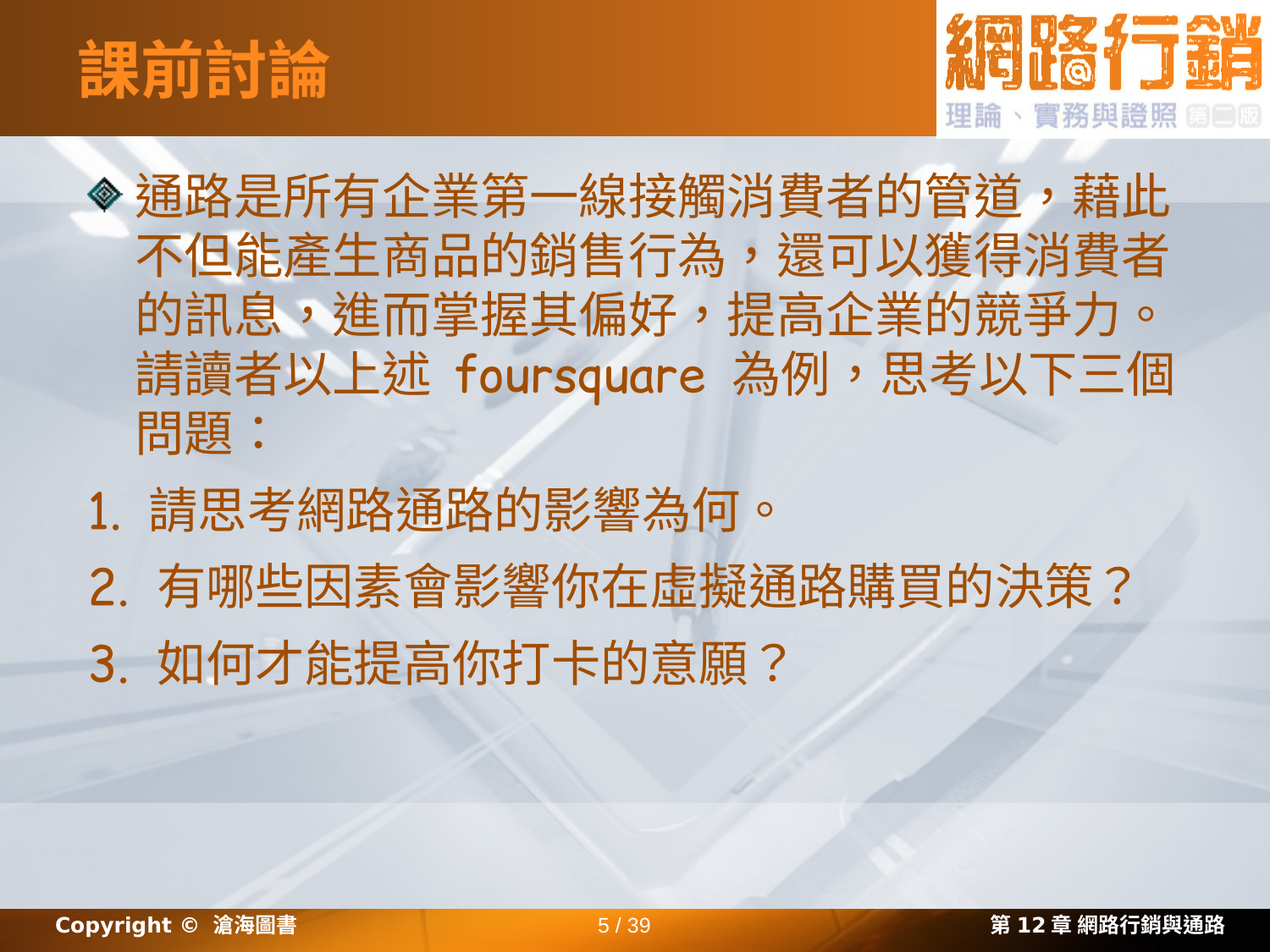

# 課前討論
通路是所有企業第一線接觸消費者的管道，藉此不但能產生商品的銷售行為，還可以獲得消費者的訊息，進而掌握其偏好，提高企業的競爭力。請讀者以上述 foursquare 為例，思考以下三個問題：
1. 請思考網路通路的影響為何。
2. 有哪些因素會影響你在虛擬通路購買的決策？
3. 如何才能提高你打卡的意願？

Copyright © 滄海圖書
5 / 39
第12章 網路行銷與通路